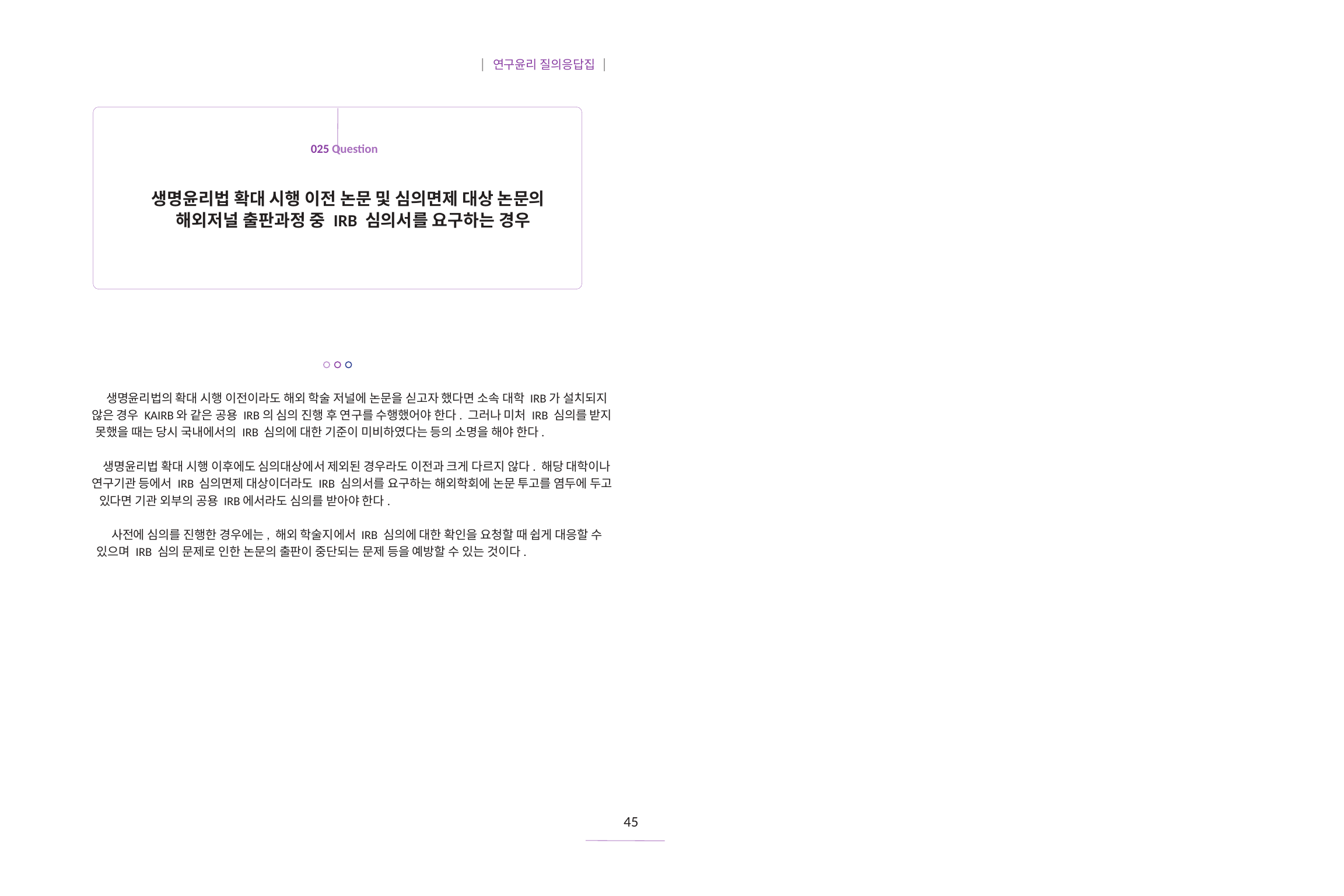

| 연구윤리 질의응답집 |

025 Question

생명윤리법 확대 시행 이전 논문 및 심의면제 대상 논문의
해외저널 출판과정 중 IRB 심의서를 요구하는 경우

생명윤리법의 확대 시행 이전이라도 해외 학술 저널에 논문을 싣고자 했다면 소속 대학 IRB가 설치되지
않은 경우 KAIRB와 같은 공용 IRB의 심의 진행 후 연구를 수행했어야 한다. 그러나 미처 IRB 심의를 받지
못했을 때는 당시 국내에서의 IRB 심의에 대한 기준이 미비하였다는 등의 소명을 해야 한다.
생명윤리법 확대 시행 이후에도 심의대상에서 제외된 경우라도 이전과 크게 다르지 않다. 해당 대학이나
연구기관 등에서 IRB 심의면제 대상이더라도 IRB 심의서를 요구하는 해외학회에 논문 투고를 염두에 두고
있다면 기관 외부의 공용 IRB에서라도 심의를 받아야 한다.
사전에 심의를 진행한 경우에는, 해외 학술지에서 IRB 심의에 대한 확인을 요청할 때 쉽게 대응할 수
있으며 IRB 심의 문제로 인한 논문의 출판이 중단되는 문제 등을 예방할 수 있는 것이다.
45